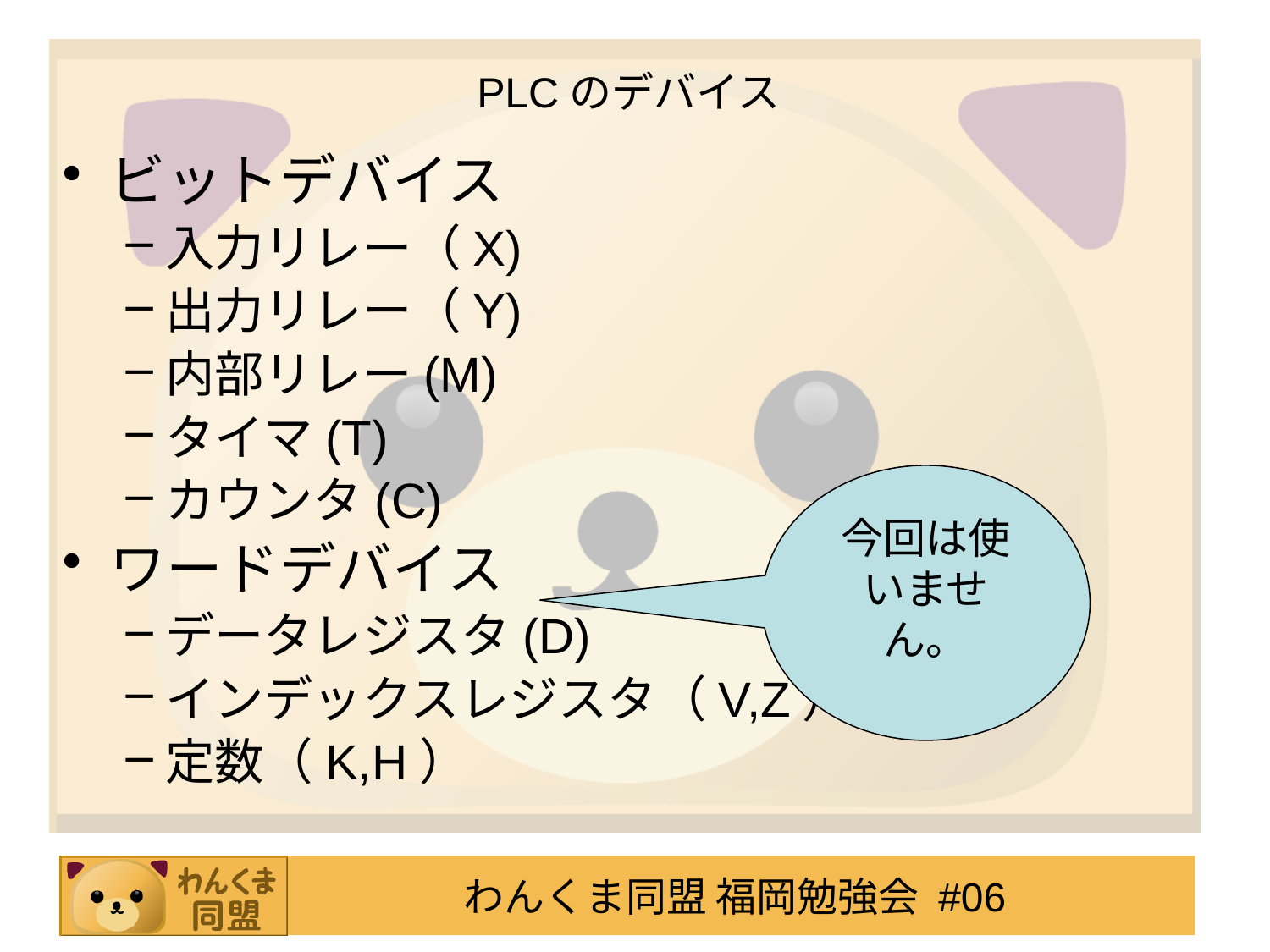

# PLCのデバイス
ビットデバイス
入力リレー（X)
出力リレー（Y)
内部リレー(M)
タイマ(T)
カウンタ(C)
ワードデバイス
データレジスタ(D)
インデックスレジスタ（V,Z）
定数（K,H）

今回は使いません。